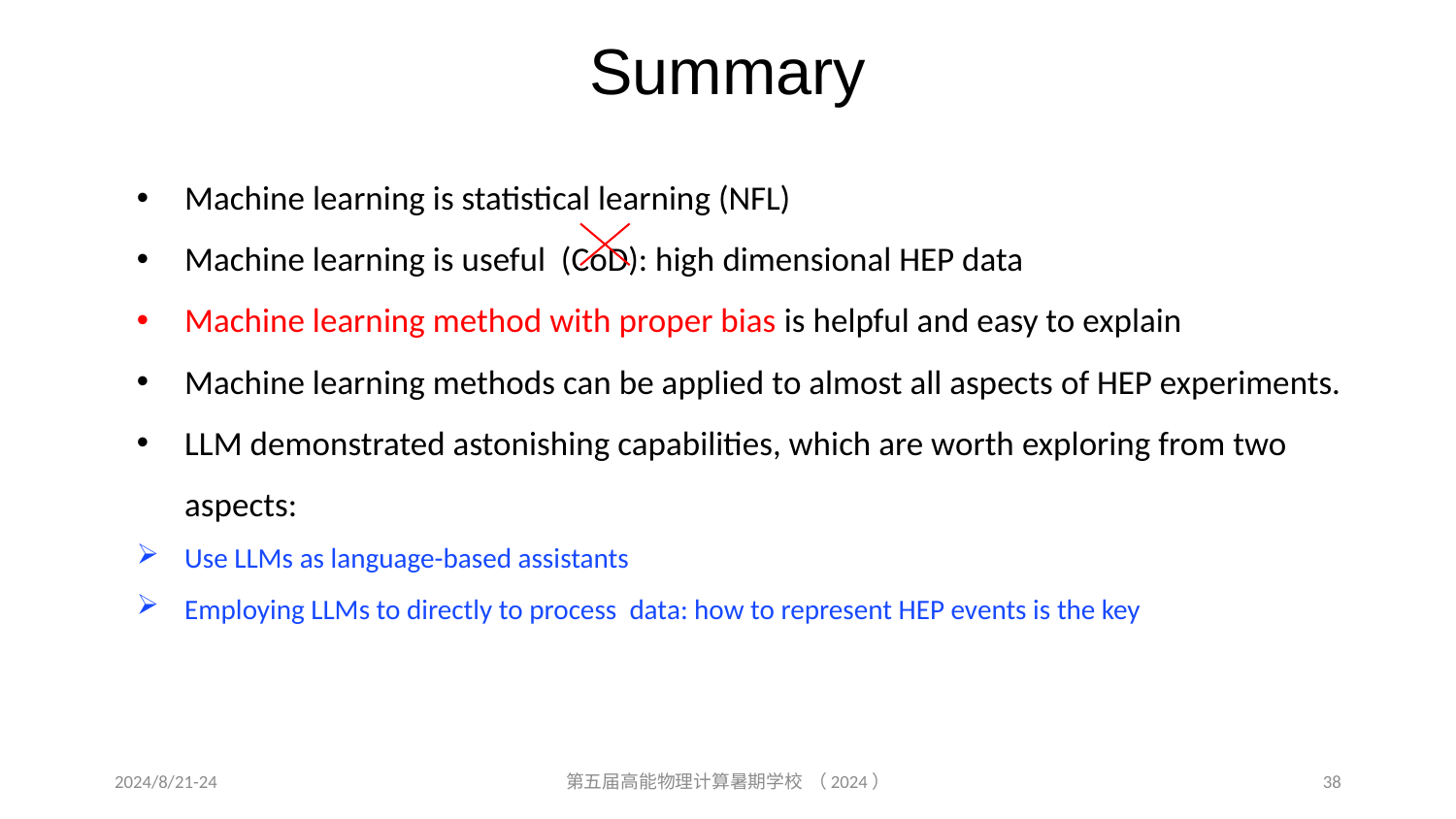

Summary
Machine learning is statistical learning (NFL)
Machine learning is useful  (CoD): high dimensional HEP data
Machine learning method with proper bias is helpful and easy to explain
Machine learning methods can be applied to almost all aspects of HEP experiments.
LLM demonstrated astonishing capabilities, which are worth exploring from two aspects:
Use LLMs as language-based assistants
Employing LLMs to directly to process  data: how to represent HEP events is the key
2024/8/21-24
第五届高能物理计算暑期学校 （2024）
38